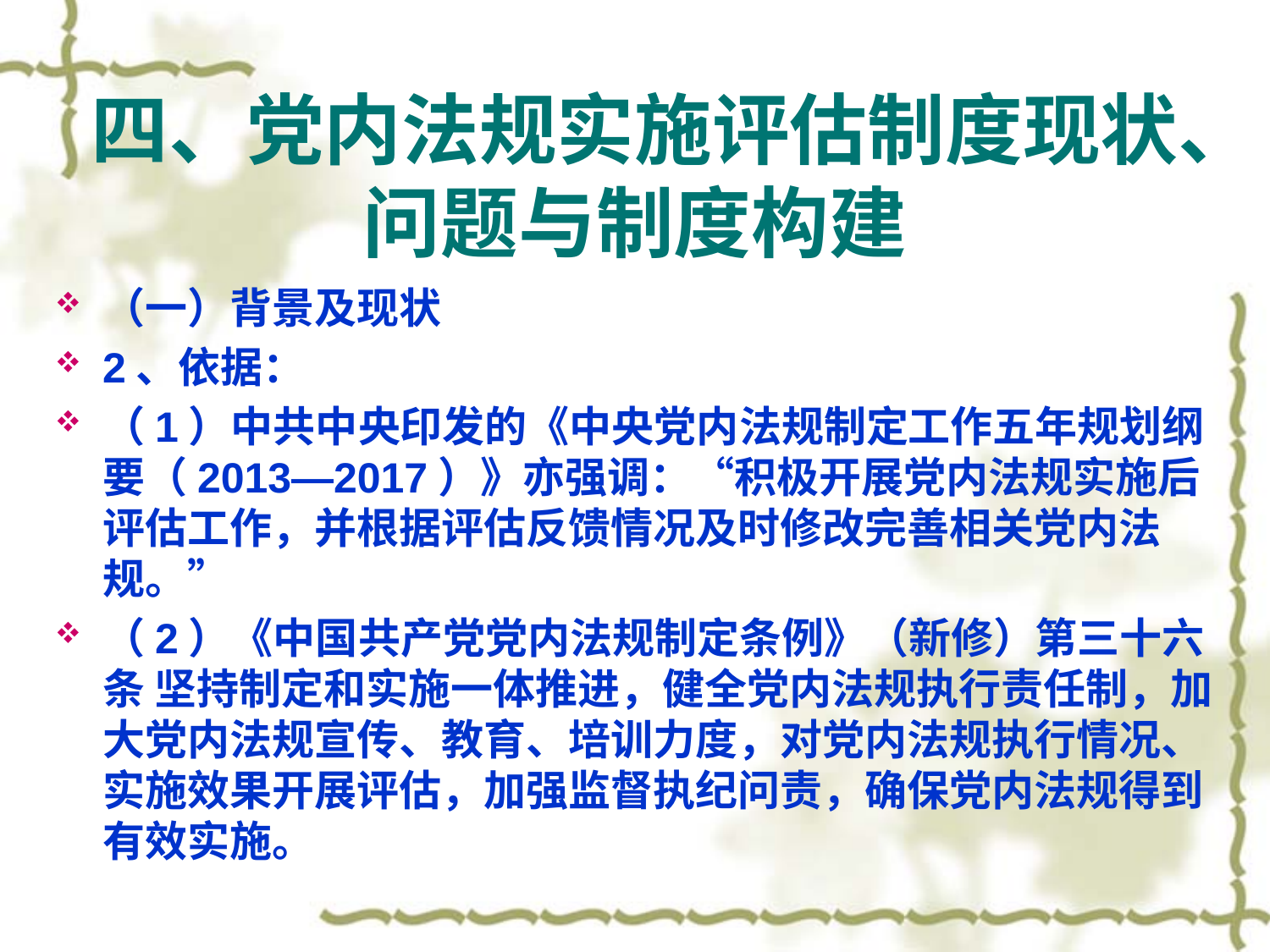

# 四、党内法规实施评估制度现状、问题与制度构建
（一）背景及现状
2、依据：
（1）中共中央印发的《中央党内法规制定工作五年规划纲要（2013—2017）》亦强调：“积极开展党内法规实施后评估工作，并根据评估反馈情况及时修改完善相关党内法规。”
（2）《中国共产党党内法规制定条例》（新修）第三十六条 坚持制定和实施一体推进，健全党内法规执行责任制，加大党内法规宣传、教育、培训力度，对党内法规执行情况、实施效果开展评估，加强监督执纪问责，确保党内法规得到有效实施。